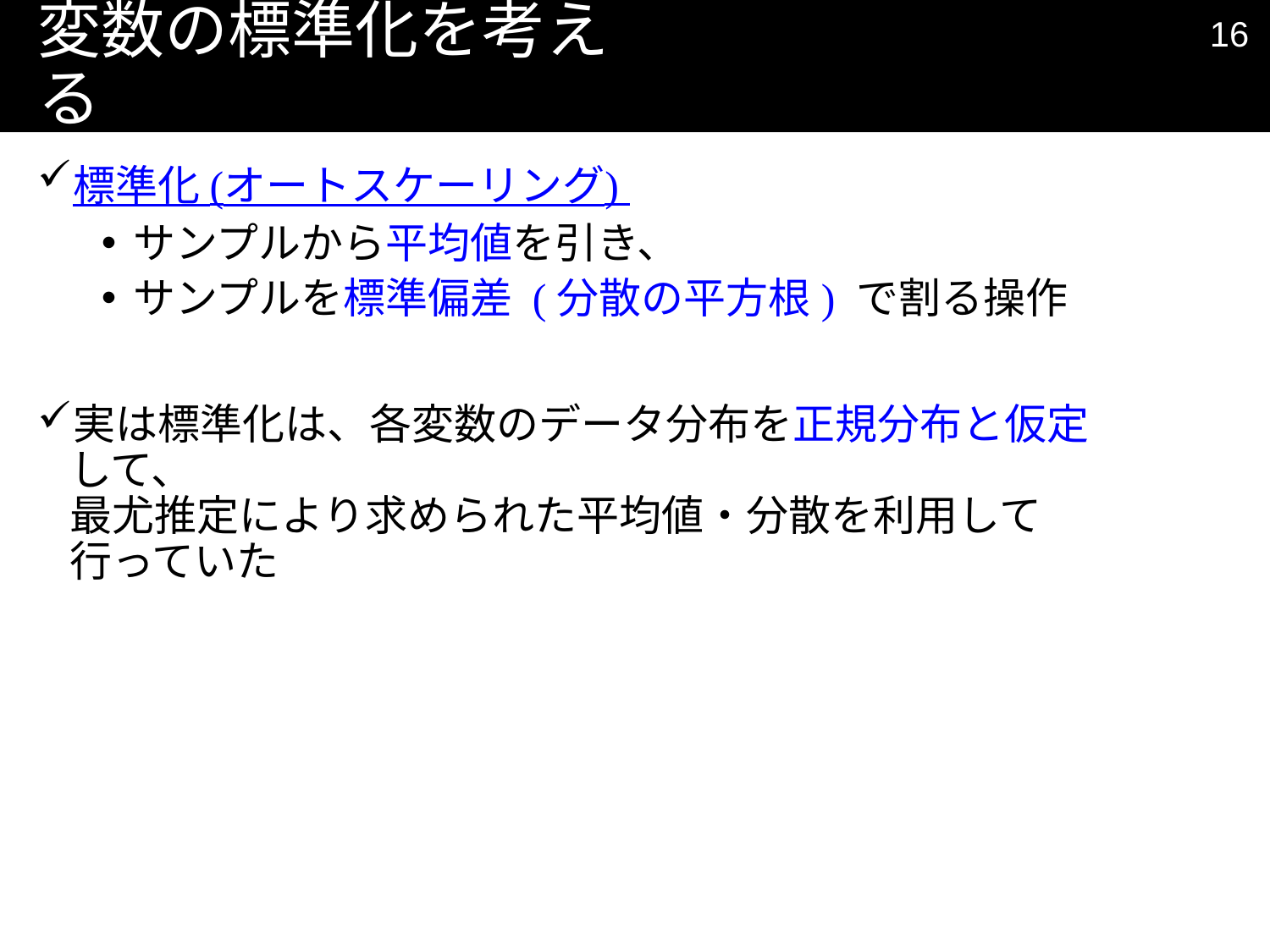

16
# 変数の標準化を考える
標準化 (オートスケーリング)
サンプルから平均値を引き、
サンプルを標準偏差 (分散の平方根) で割る操作

実は標準化は、各変数のデータ分布を正規分布と仮定して、
最尤推定により求められた平均値・分散を利用して行っていた